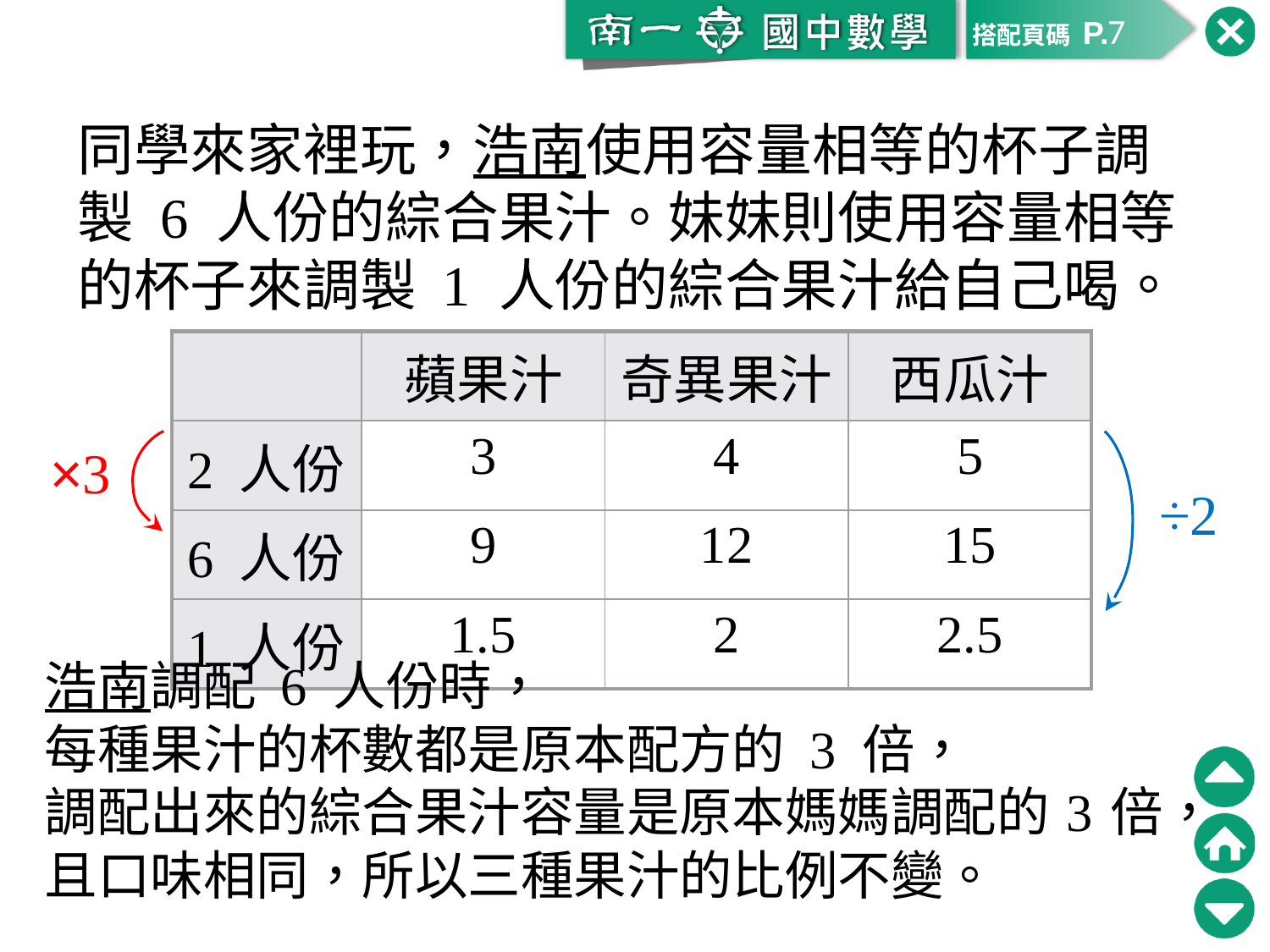

7
# 同學來家裡玩，浩南使用容量相等的杯子調製 6 人份的綜合果汁。妹妹則使用容量相等的杯子來調製 1 人份的綜合果汁給自己喝。
|  | 蘋果汁 | 奇異果汁 | 西瓜汁 |
| --- | --- | --- | --- |
| 2 人份 | 3 | 4 | 5 |
| 6 人份 | 9 | 12 | 15 |
| 1 人份 | 1.5 | 2 | 2.5 |
×3

÷2

浩南調配 6 人份時，
每種果汁的杯數都是原本配方的 3 倍，
調配出來的綜合果汁容量是原本媽媽調配的 3 倍，且口味相同，所以三種果汁的比例不變。